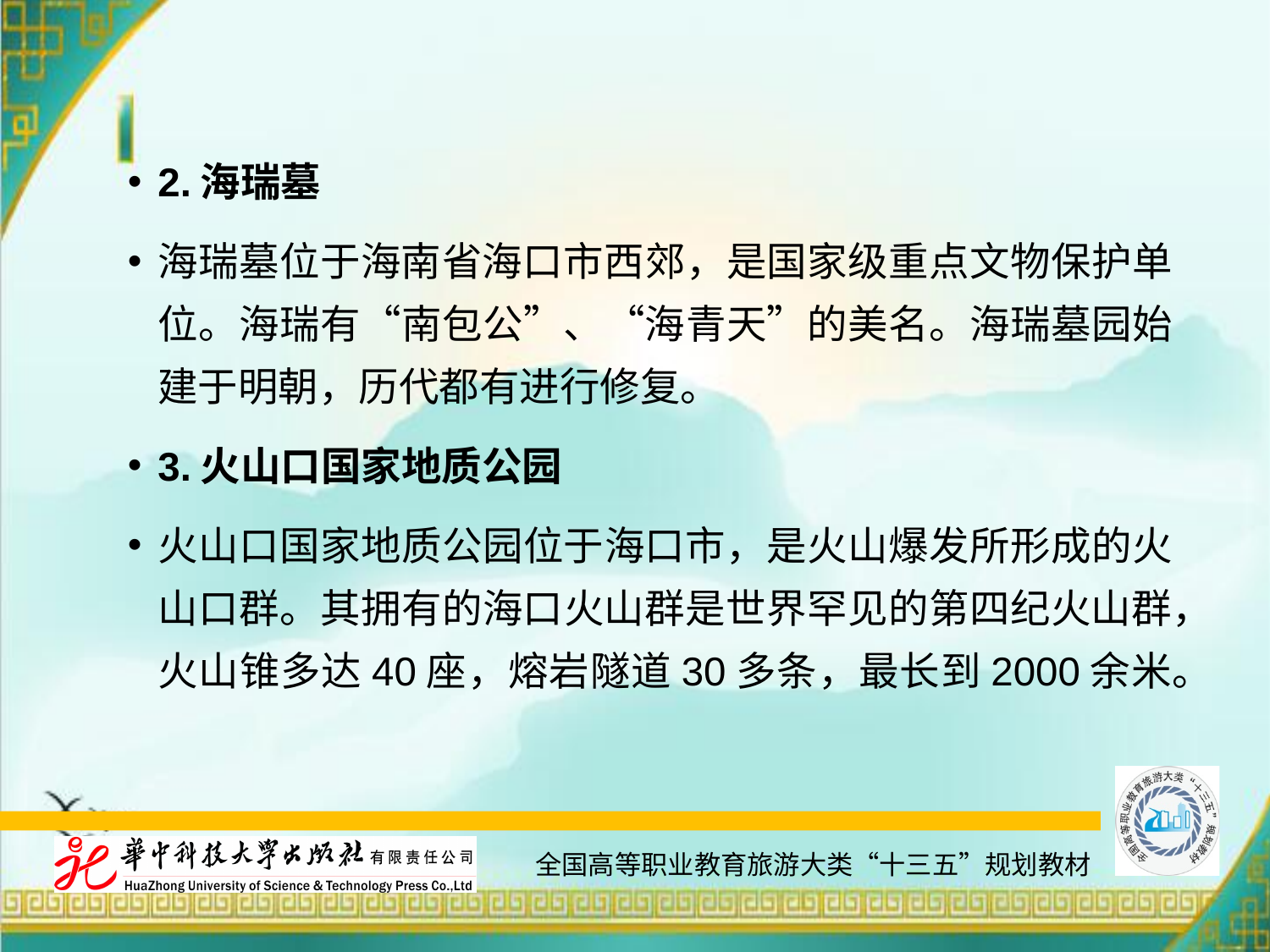

2.海瑞墓
海瑞墓位于海南省海口市西郊，是国家级重点文物保护单位。海瑞有“南包公”、“海青天”的美名。海瑞墓园始建于明朝，历代都有进行修复。
3.火山口国家地质公园
火山口国家地质公园位于海口市，是火山爆发所形成的火山口群。其拥有的海口火山群是世界罕见的第四纪火山群，火山锥多达40座，熔岩隧道30多条，最长到2000余米。